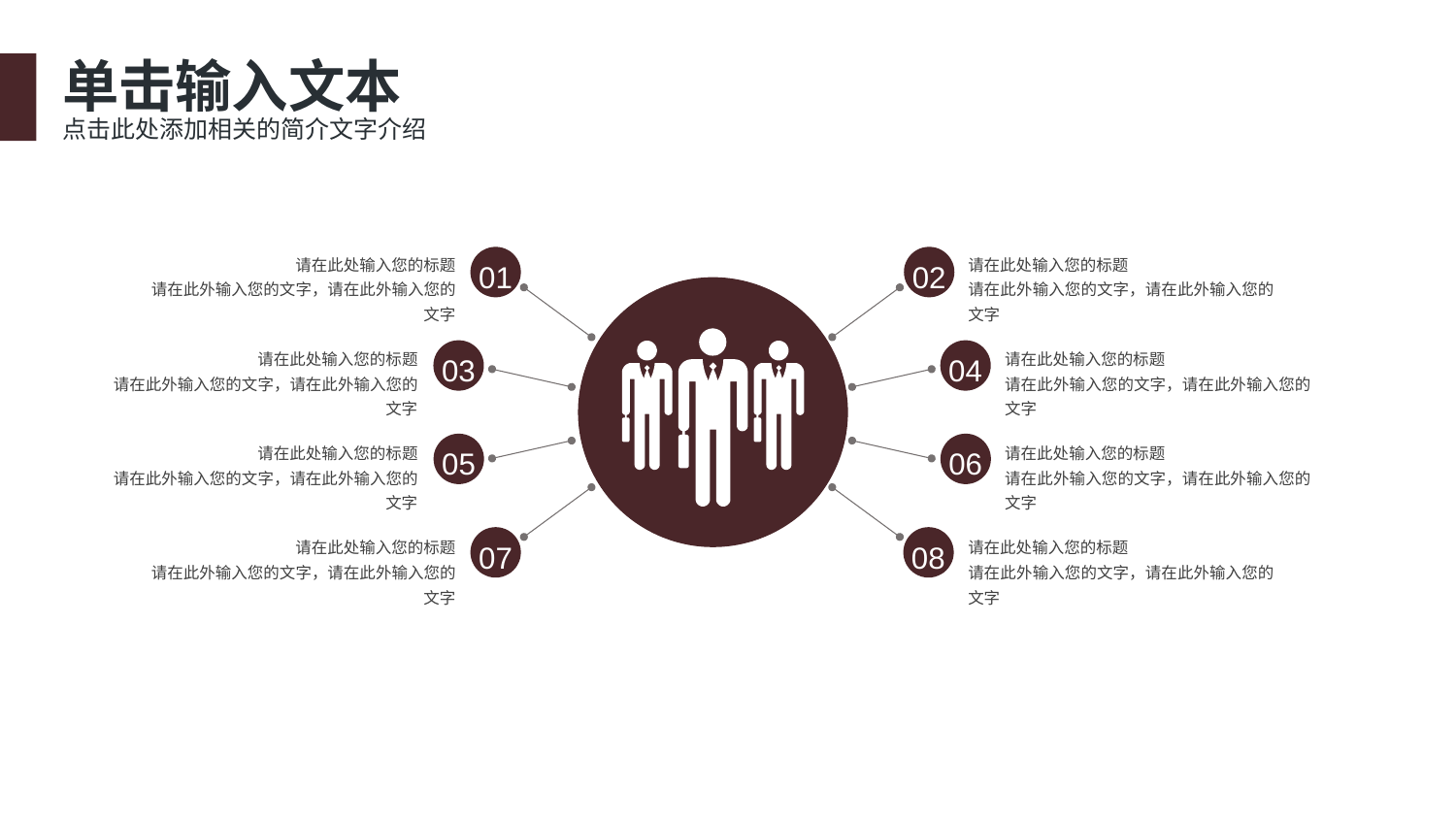

单击输入文本

点击此处添加相关的简介文字介绍
请在此处输入您的标题
请在此外输入您的文字，请在此外输入您的文字
请在此处输入您的标题
请在此外输入您的文字，请在此外输入您的文字

01

02

03

04

05

06

07

08

请在此处输入您的标题
请在此外输入您的文字，请在此外输入您的文字
请在此处输入您的标题
请在此外输入您的文字，请在此外输入您的文字
请在此处输入您的标题
请在此外输入您的文字，请在此外输入您的文字
请在此处输入您的标题
请在此外输入您的文字，请在此外输入您的文字
请在此处输入您的标题
请在此外输入您的文字，请在此外输入您的文字
请在此处输入您的标题
请在此外输入您的文字，请在此外输入您的文字